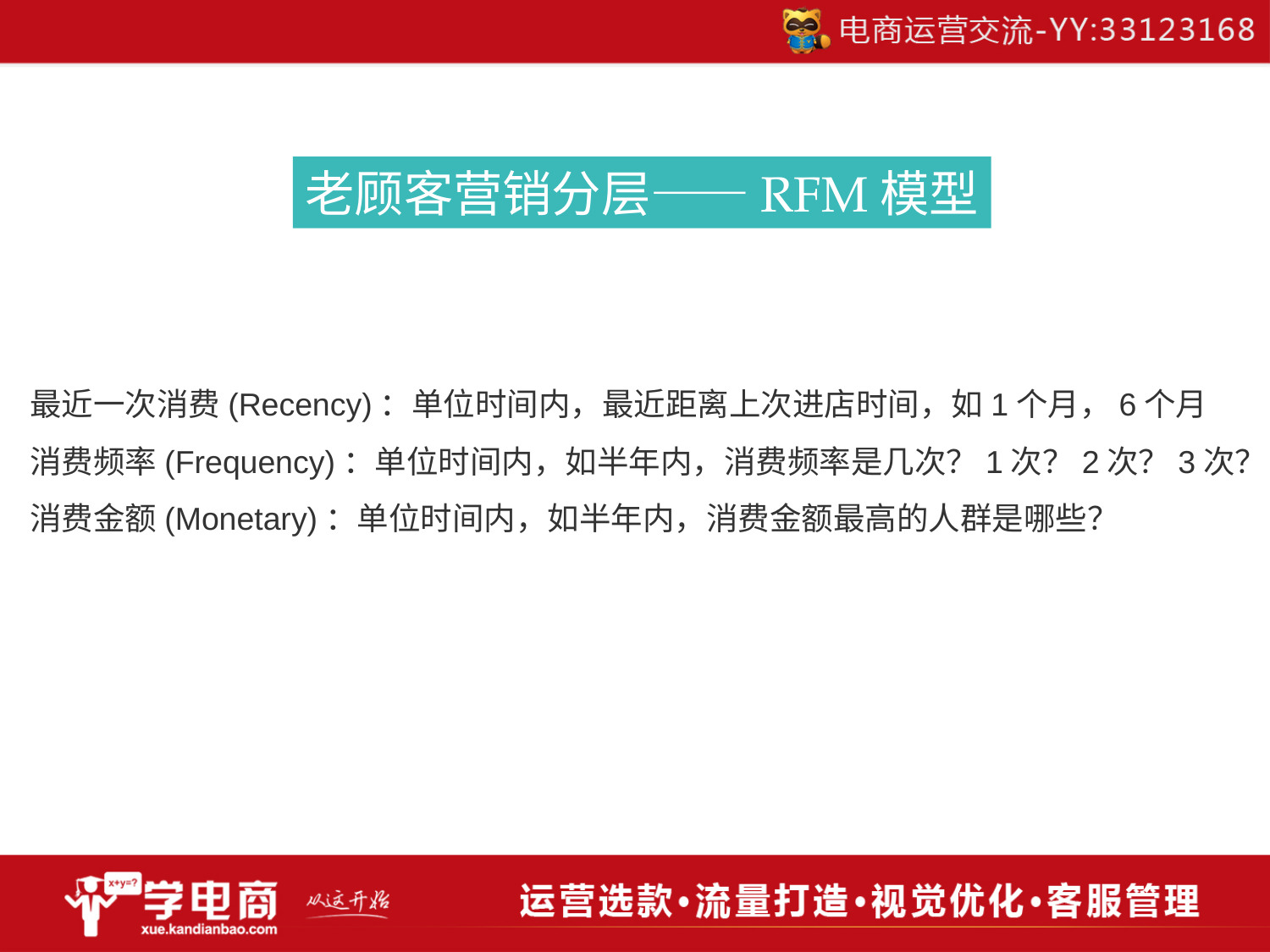

老顾客营销分层——RFM模型
最近一次消费(Recency)：单位时间内，最近距离上次进店时间，如1个月，6个月
消费频率(Frequency)：单位时间内，如半年内，消费频率是几次？1次？2次？3次？
消费金额(Monetary)：单位时间内，如半年内，消费金额最高的人群是哪些？